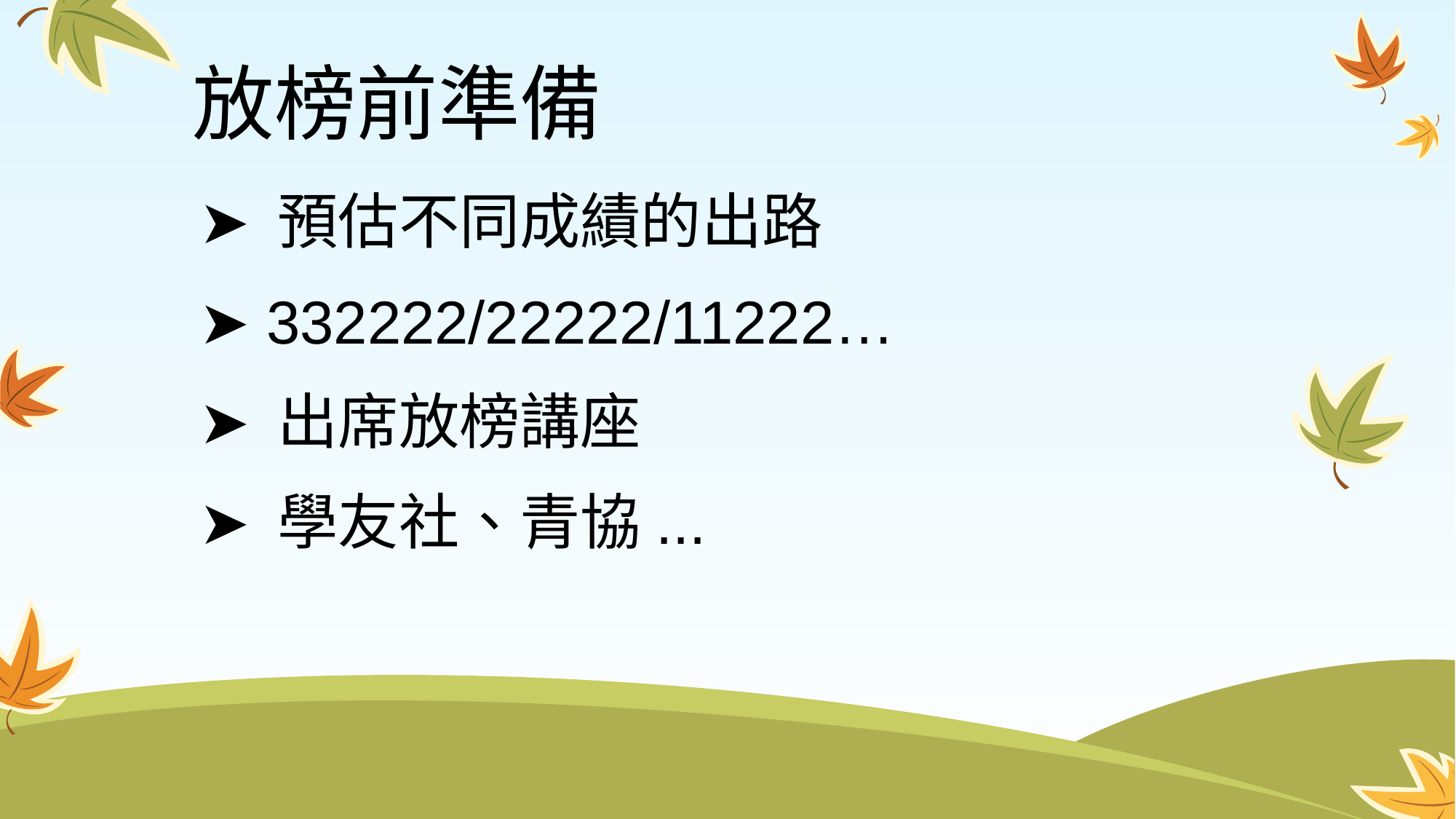

# 放榜前準備
➤ 預估不同成績的出路
➤ 332222/22222/11222…
➤ 出席放榜講座
➤ 學友社、青協...